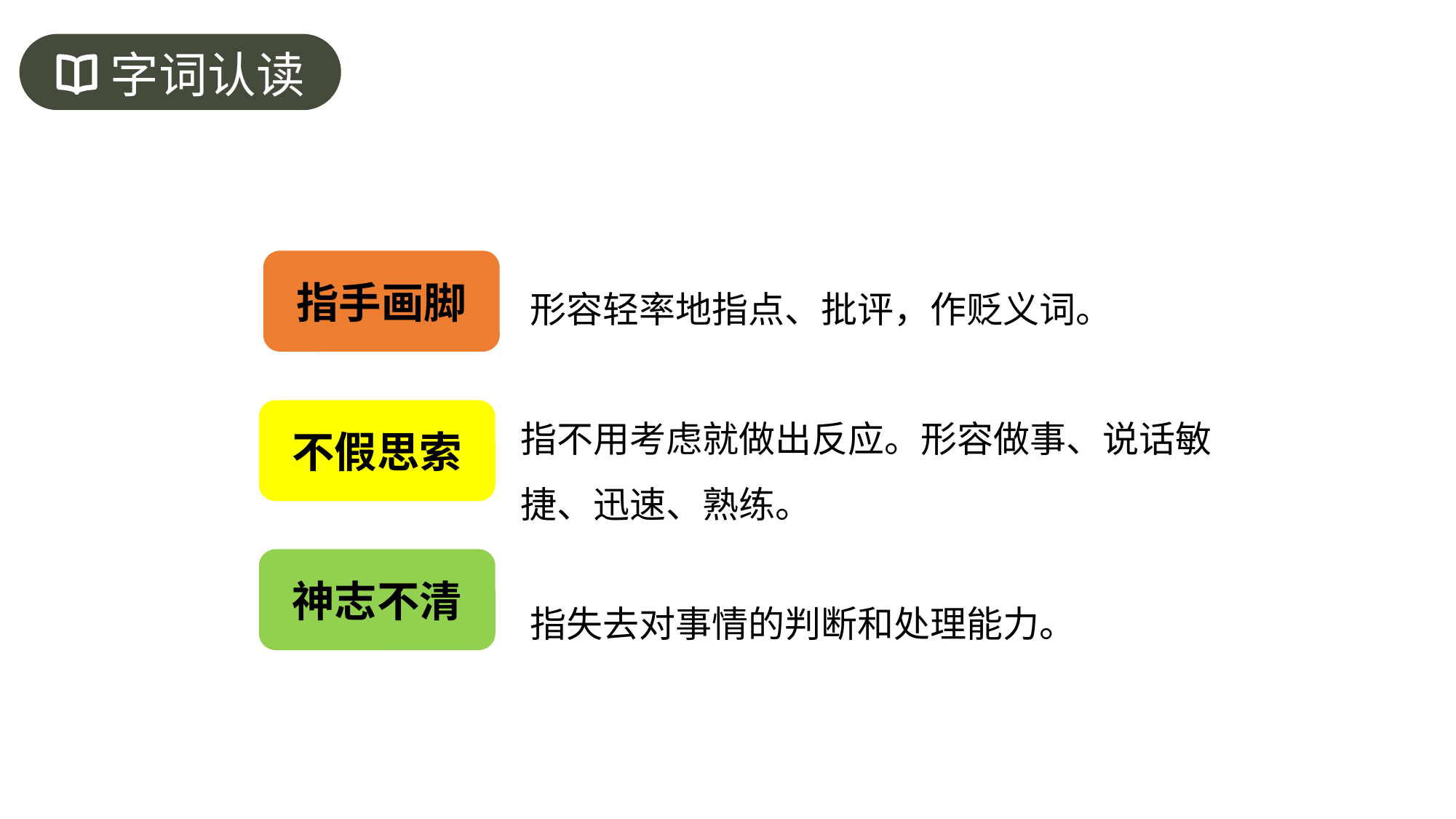

字词认读
指手画脚
形容轻率地指点、批评，作贬义词。
指不用考虑就做出反应。形容做事、说话敏捷、迅速、熟练。
不假思索
神志不清
指失去对事情的判断和处理能力。